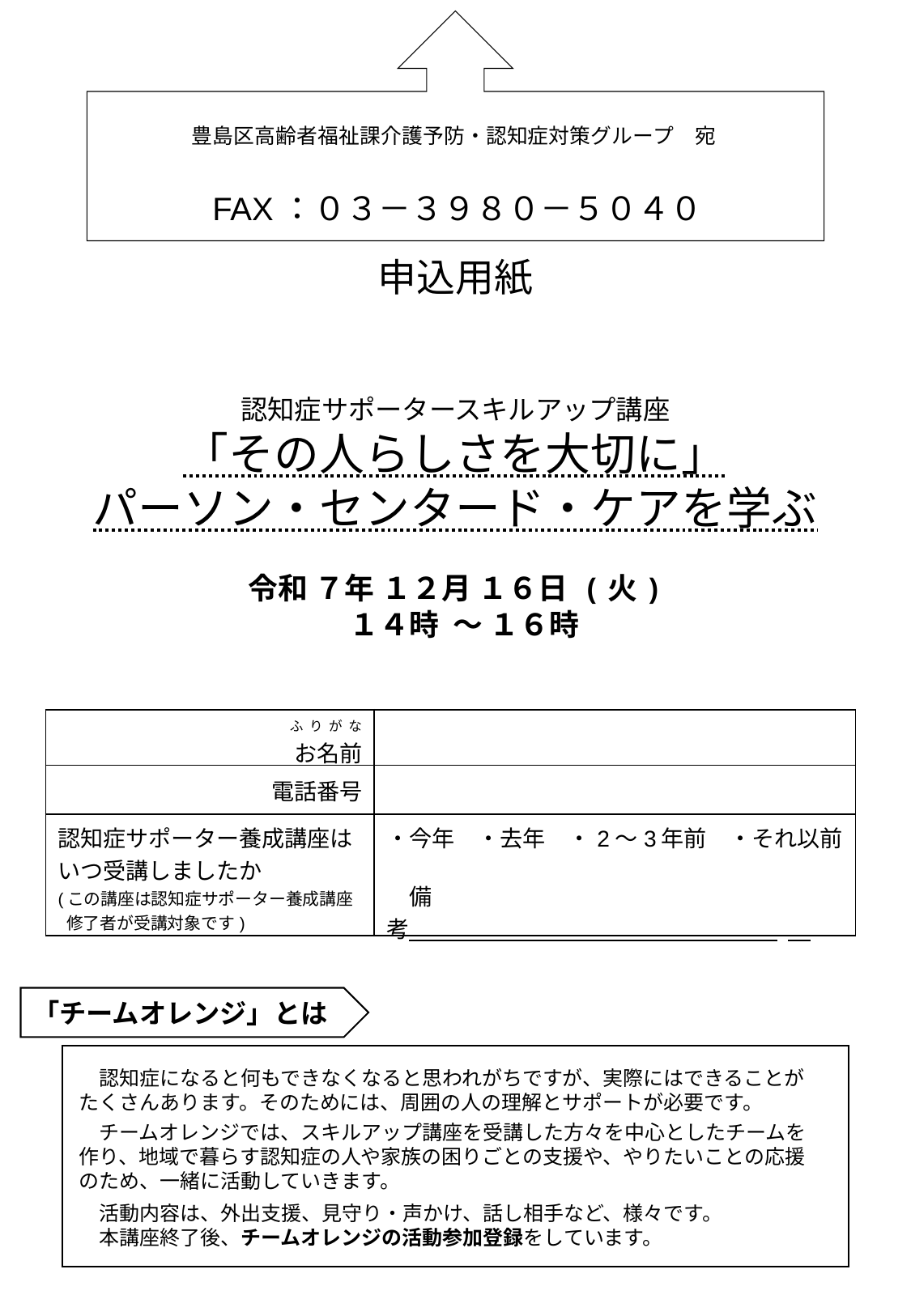

豊島区高齢者福祉課介護予防・認知症対策グループ　宛
FAX：０３－３９８０－５０４０
申込用紙

認知症サポータースキルアップ講座
「その人らしさを大切に」
パーソン・センタード・ケアを学ぶ

令和 ７年 １２月 １６日 (火)
 １４時  ～ １６時
| ふ り が な お名前 |  |
| --- | --- |
| 電話番号 |  |
| 認知症サポーター養成講座は いつ受講しましたか (この講座は認知症サポーター養成講座 修了者が受講対象です) | ・今年　・去年　・2～3年前　・それ以前 　備考　　　　　　　　　　　　　　　　 . |
「チームオレンジ」とは

　認知症になると何もできなくなると思われがちですが、実際にはできることがたくさんあります。そのためには、周囲の人の理解とサポートが必要です。

　チームオレンジでは、スキルアップ講座を受講した方々を中心としたチームを作り、地域で暮らす認知症の人や家族の困りごとの支援や、やりたいことの応援のため、一緒に活動していきます。
　活動内容は、外出支援、見守り・声かけ、話し相手など、様々です。
　本講座終了後、チームオレンジの活動参加登録をしています。